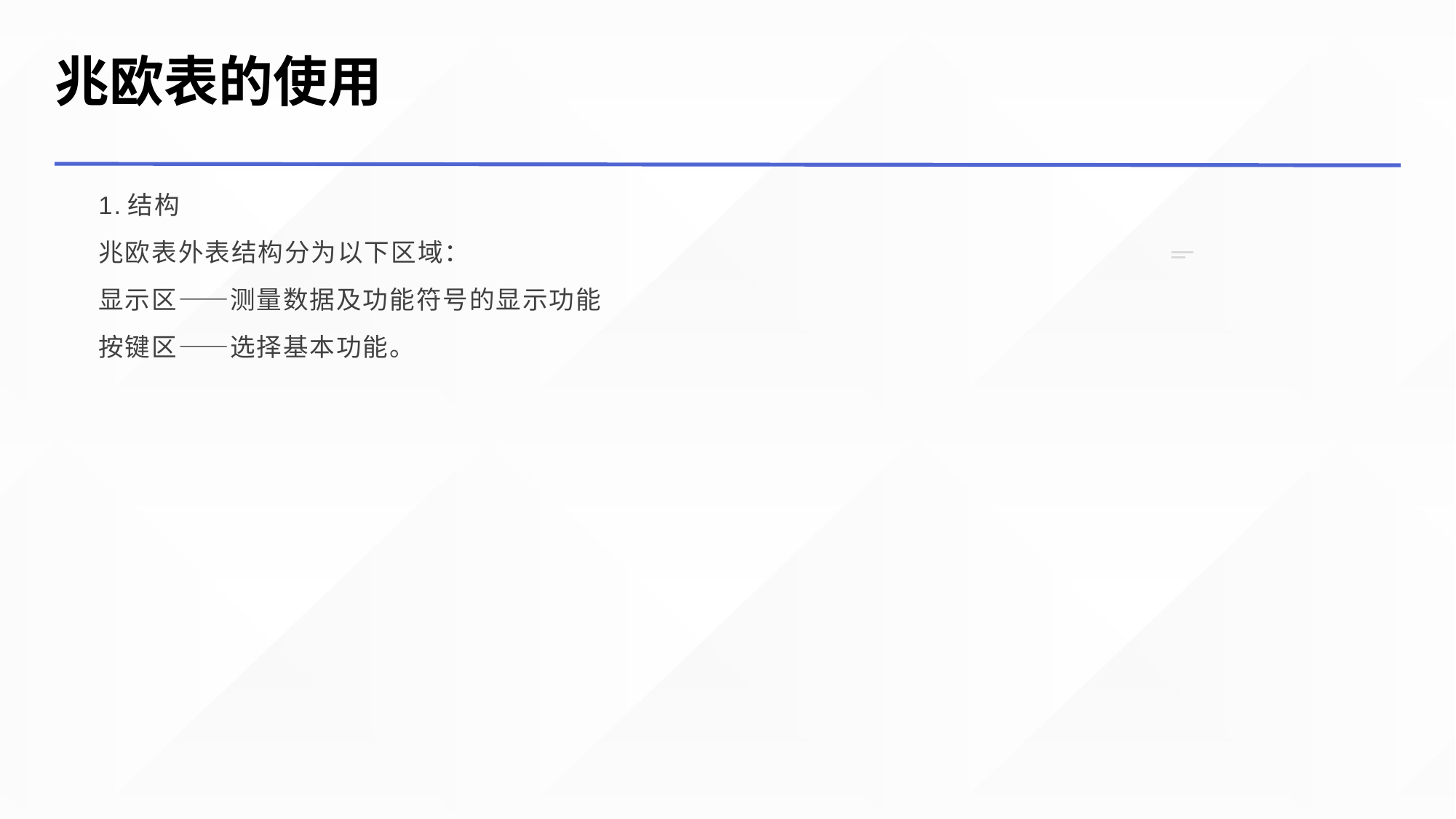

兆欧表的使用
1.结构
兆欧表外表结构分为以下区域：
显示区——测量数据及功能符号的显示功能
按键区——选择基本功能。